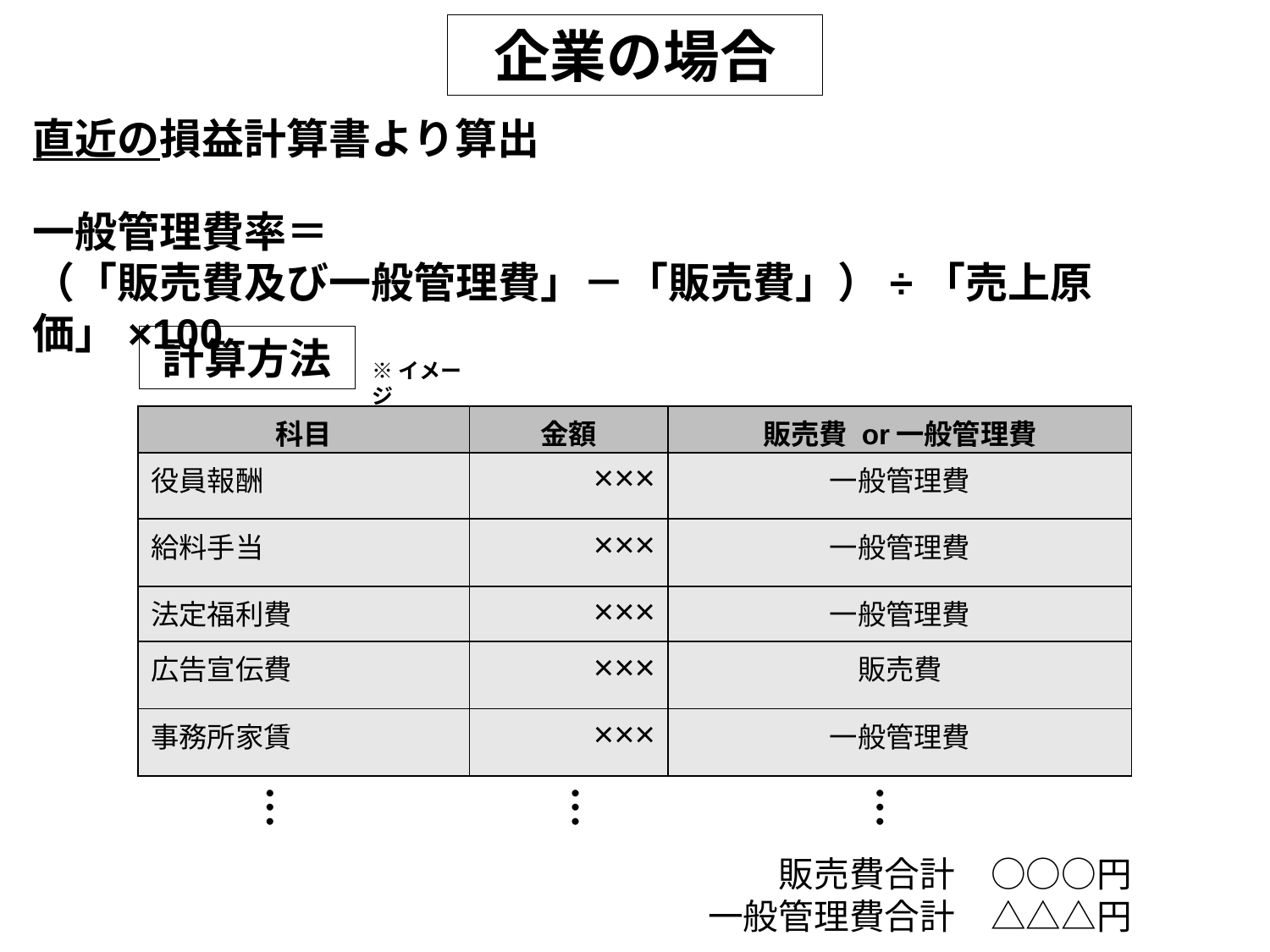

企業の場合
直近の損益計算書より算出

一般管理費率＝
（「販売費及び一般管理費」－「販売費」）÷「売上原価」×100
計算方法
※イメージ
| 科目 | 金額 | 販売費 or一般管理費 |
| --- | --- | --- |
| 役員報酬 | ××× | 一般管理費 |
| 給料手当 | ××× | 一般管理費 |
| 法定福利費 | ××× | 一般管理費 |
| 広告宣伝費 | ××× | 販売費 |
| 事務所家賃 | ××× | 一般管理費 |
…
…
…
販売費合計　○○○円
一般管理費合計　△△△円